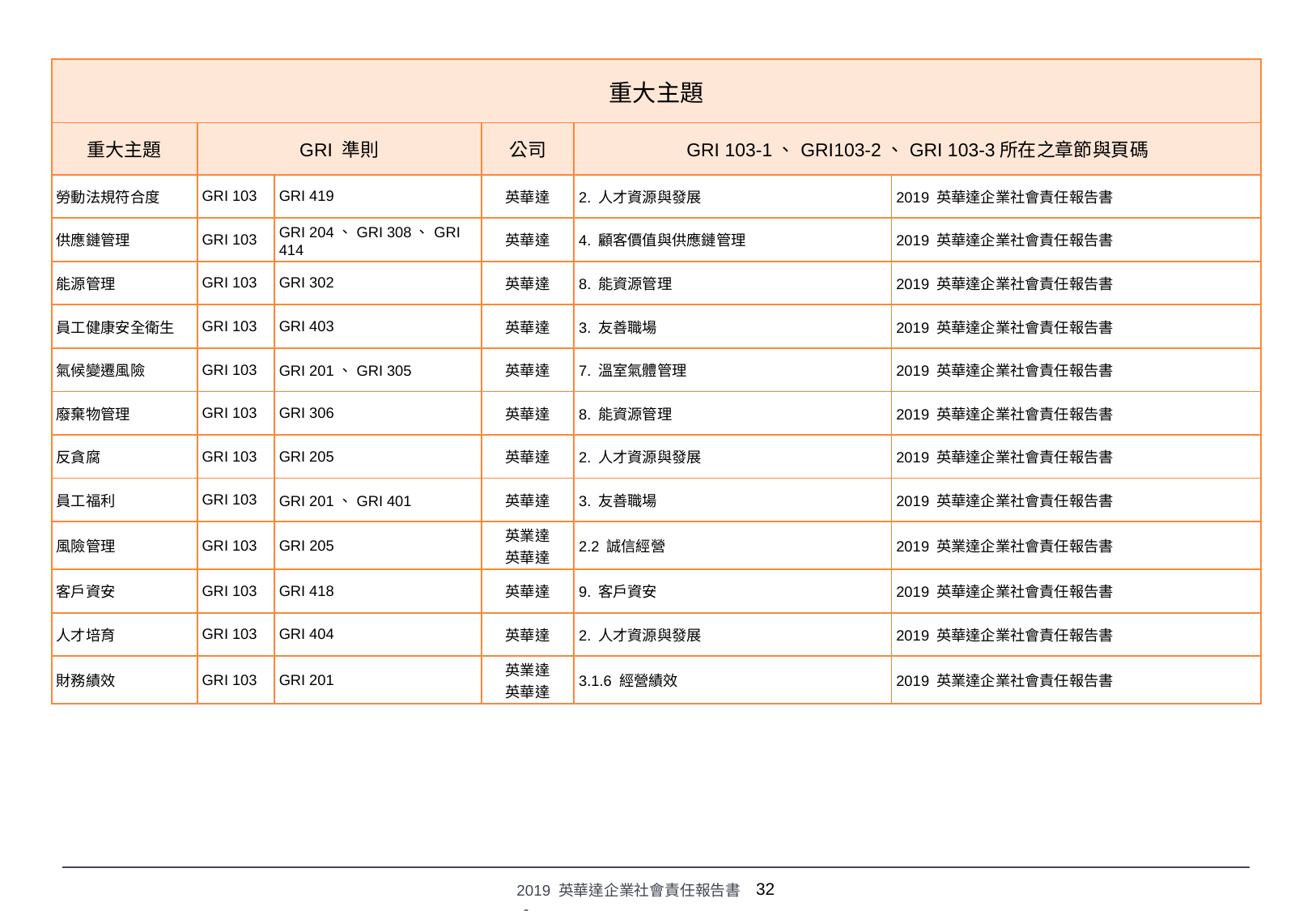

# GRI 內容指引
| 重大主題 |  |  |  |  |  |
| --- | --- | --- | --- | --- | --- |
| 重大主題 | GRI 準則 |  | 公司 | GRI 103-1、GRI103-2、GRI 103-3所在之章節與頁碼 |  |
| 勞動法規符合度 | GRI 103 | GRI 419 | 英華達 | 2. 人才資源與發展 | 2019 英華達企業社會責任報告書 |
| 供應鏈管理 | GRI 103 | GRI 204、GRI 308、GRI 414 | 英華達 | 4. 顧客價值與供應鏈管理 | 2019 英華達企業社會責任報告書 |
| 能源管理 | GRI 103 | GRI 302 | 英華達 | 8. 能資源管理 | 2019 英華達企業社會責任報告書 |
| 員工健康安全衛生 | GRI 103 | GRI 403 | 英華達 | 3. 友善職場 | 2019 英華達企業社會責任報告書 |
| 氣候變遷風險 | GRI 103 | GRI 201、GRI 305 | 英華達 | 7. 溫室氣體管理 | 2019 英華達企業社會責任報告書 |
| 廢棄物管理 | GRI 103 | GRI 306 | 英華達 | 8. 能資源管理 | 2019 英華達企業社會責任報告書 |
| 反貪腐 | GRI 103 | GRI 205 | 英華達 | 2. 人才資源與發展 | 2019 英華達企業社會責任報告書 |
| 員工福利 | GRI 103 | GRI 201、GRI 401 | 英華達 | 3. 友善職場 | 2019 英華達企業社會責任報告書 |
| 風險管理 | GRI 103 | GRI 205 | 英業達 英華達 | 2.2 誠信經營 | 2019 英業達企業社會責任報告書 |
| 客戶資安 | GRI 103 | GRI 418 | 英華達 | 9. 客戶資安 | 2019 英華達企業社會責任報告書 |
| 人才培育 | GRI 103 | GRI 404 | 英華達 | 2. 人才資源與發展 | 2019 英華達企業社會責任報告書 |
| 財務績效 | GRI 103 | GRI 201 | 英業達 英華達 | 3.1.6 經營績效 | 2019 英業達企業社會責任報告書 |